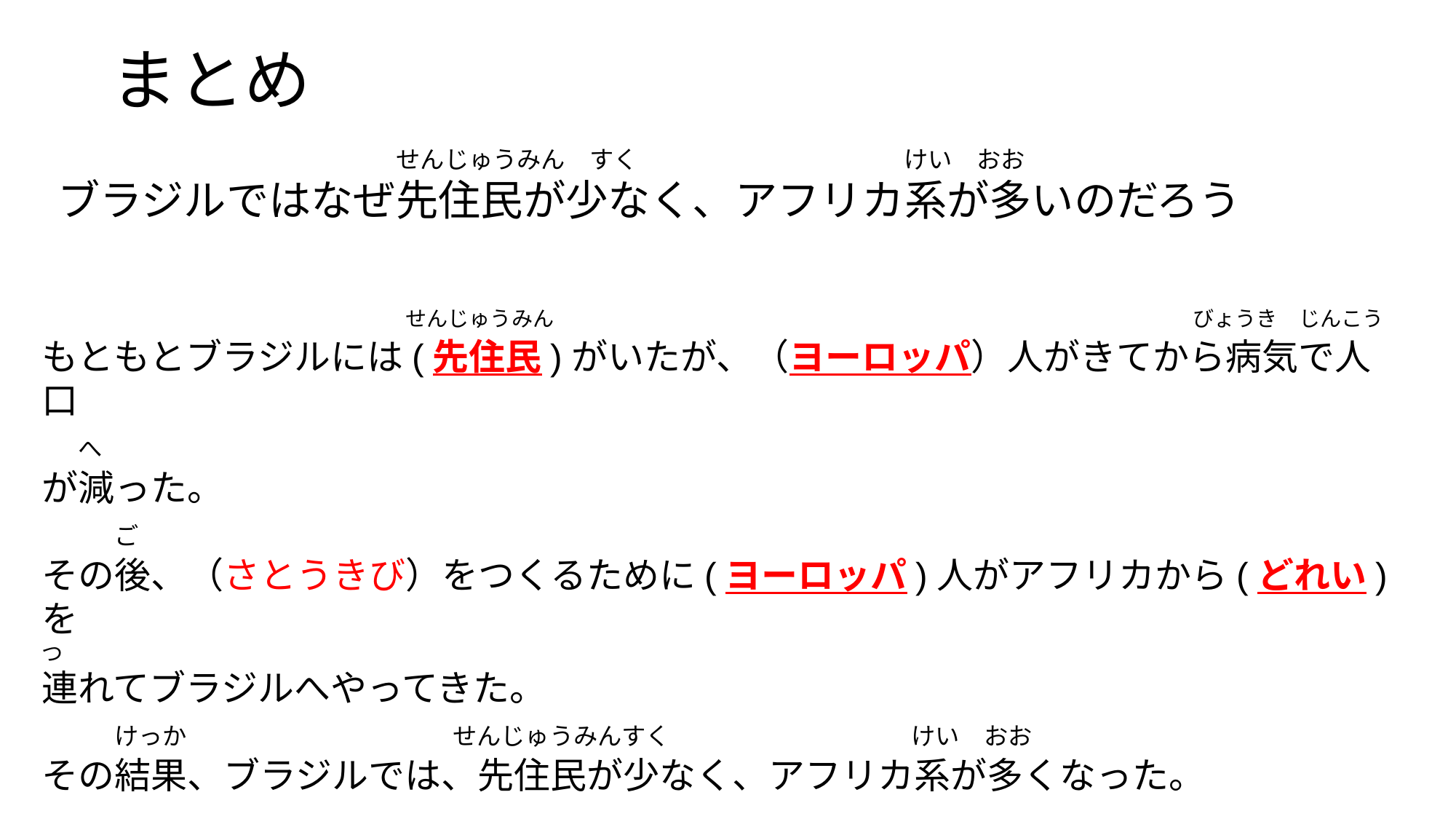

# まとめ
　　　　　　　　　　　　　　せんじゅうみん　すく　　　　　　　　　　　けい　おお
ブラジルではなぜ先住民が少なく、アフリカ系が多いのだろう

　　　　　　　　　　せんじゅうみん　　　　　　　　　　　　　　　　　　　　　　　　　　　　　　びょうき　じんこう
もともとブラジルには(先住民)がいたが、（ヨーロッパ）人がきてから病気で人口
　へ
が減った。
　　ご
その後、（さとうきび）をつくるために(ヨーロッパ)人がアフリカから(どれい)を
つ
連れてブラジルへやってきた。
　　けっか　　　　　　　　　　　せんじゅうみんすく　　　　　　　　　　けい　おお
その結果、ブラジルでは、先住民が少なく、アフリカ系が多くなった。